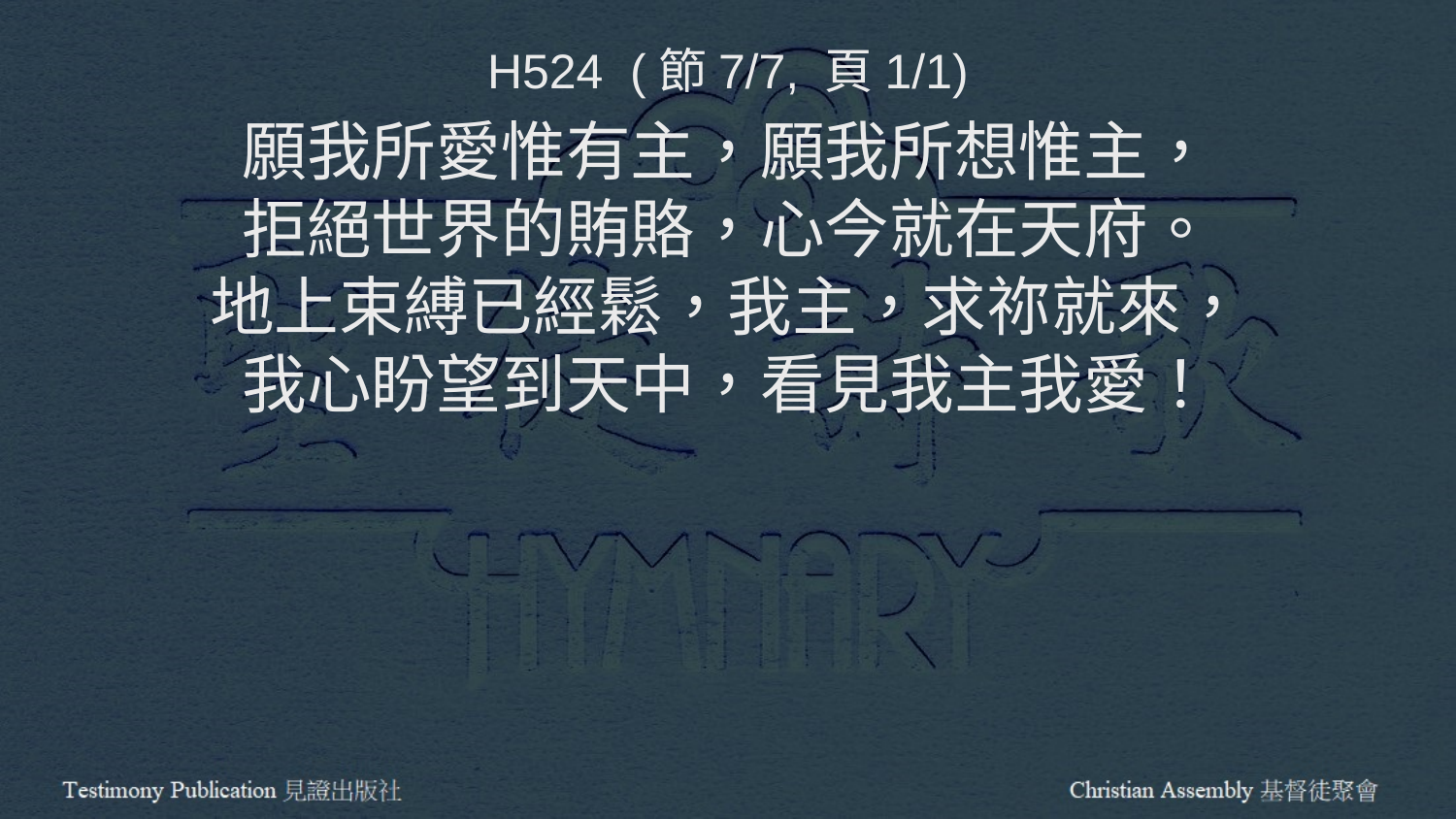

H524  (節7/7, 頁1/1)
願我所愛惟有主，願我所想惟主，
拒絕世界的賄賂，心今就在天府。
地上束縛已經鬆，我主，求祢就來，
我心盼望到天中，看見我主我愛！